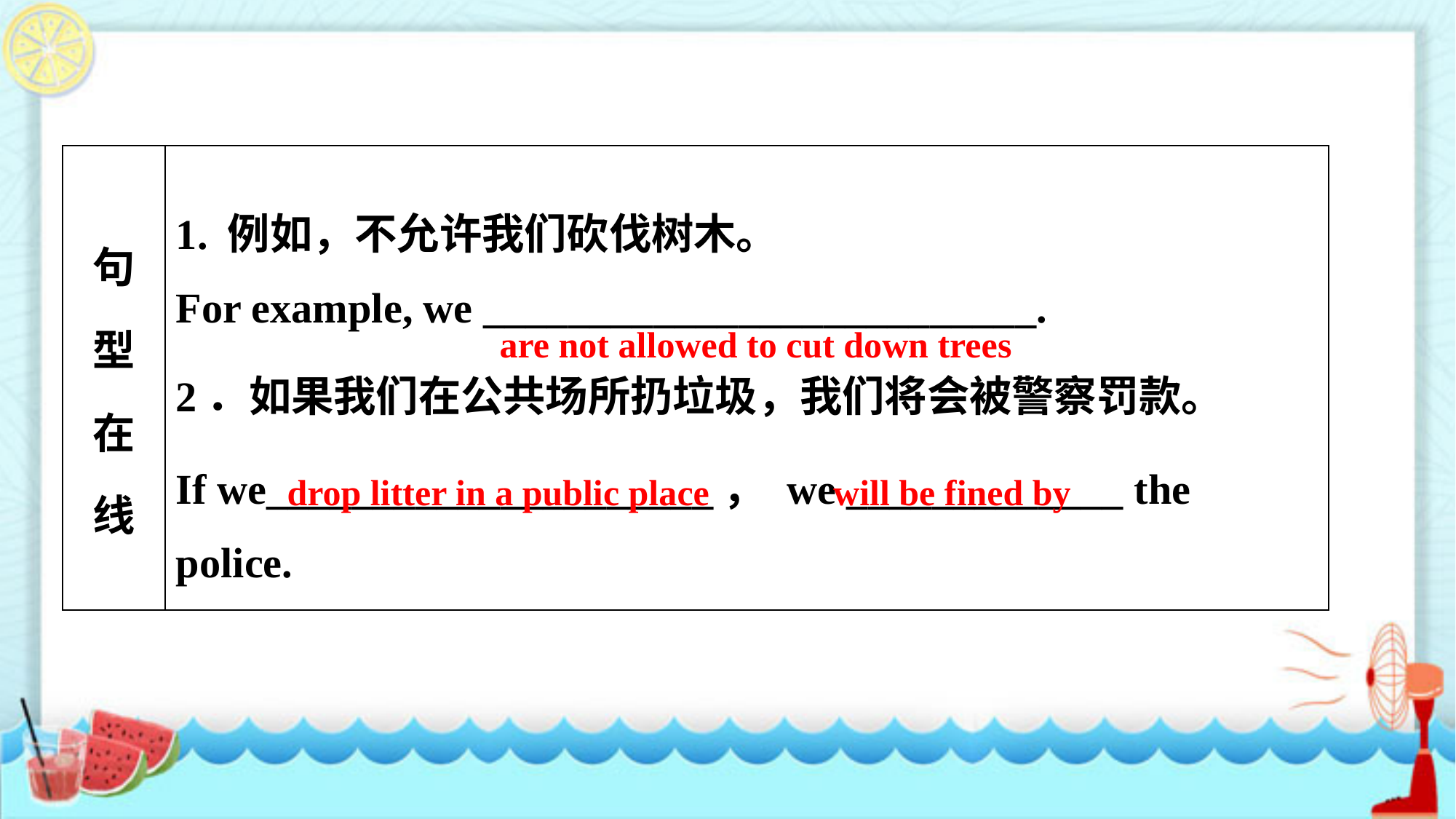

| 句 型 在 线 | 1. 例如，不允许我们砍伐树木。 For example, we \_\_\_\_\_\_\_\_\_\_\_\_\_\_\_\_\_\_\_\_\_\_\_\_\_\_. 2．如果我们在公共场所扔垃圾，我们将会被警察罚款。 If we\_\_\_\_\_\_\_\_\_\_\_\_\_\_\_\_\_\_\_\_\_， we \_\_\_\_\_\_\_\_\_\_\_\_\_ the police. |
| --- | --- |
are not allowed to cut down trees
will be fined by
drop litter in a public place